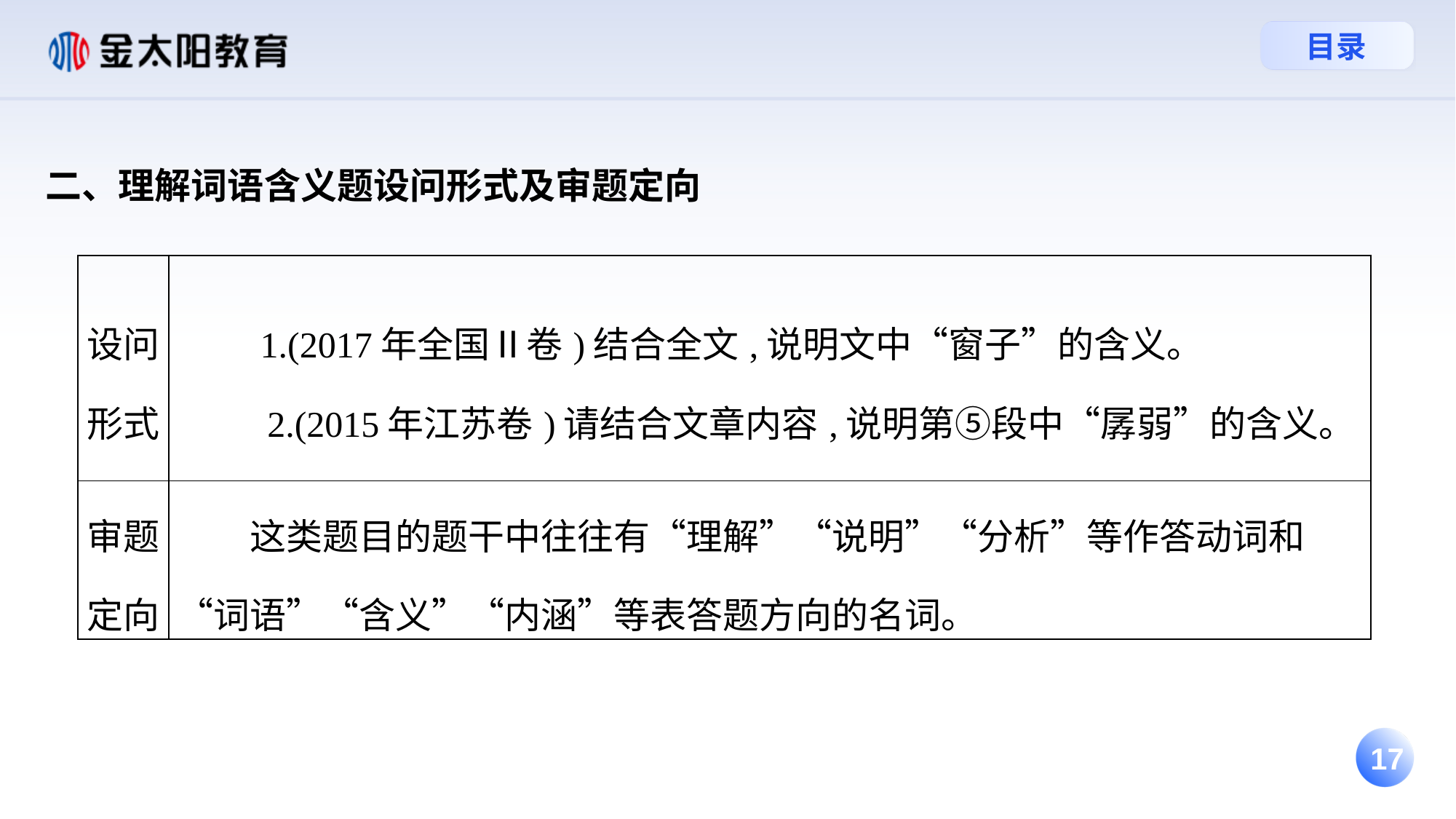

二、理解词语含义题设问形式及审题定向

| 设问形式 | 1.(2017年全国Ⅱ卷)结合全文,说明文中“窗子”的含义。　 　2.(2015年江苏卷)请结合文章内容,说明第⑤段中“孱弱”的含义。 |
| --- | --- |
| 审题定向 | 这类题目的题干中往往有“理解”“说明”“分析”等作答动词和“词语”“含义”“内涵”等表答题方向的名词。 |